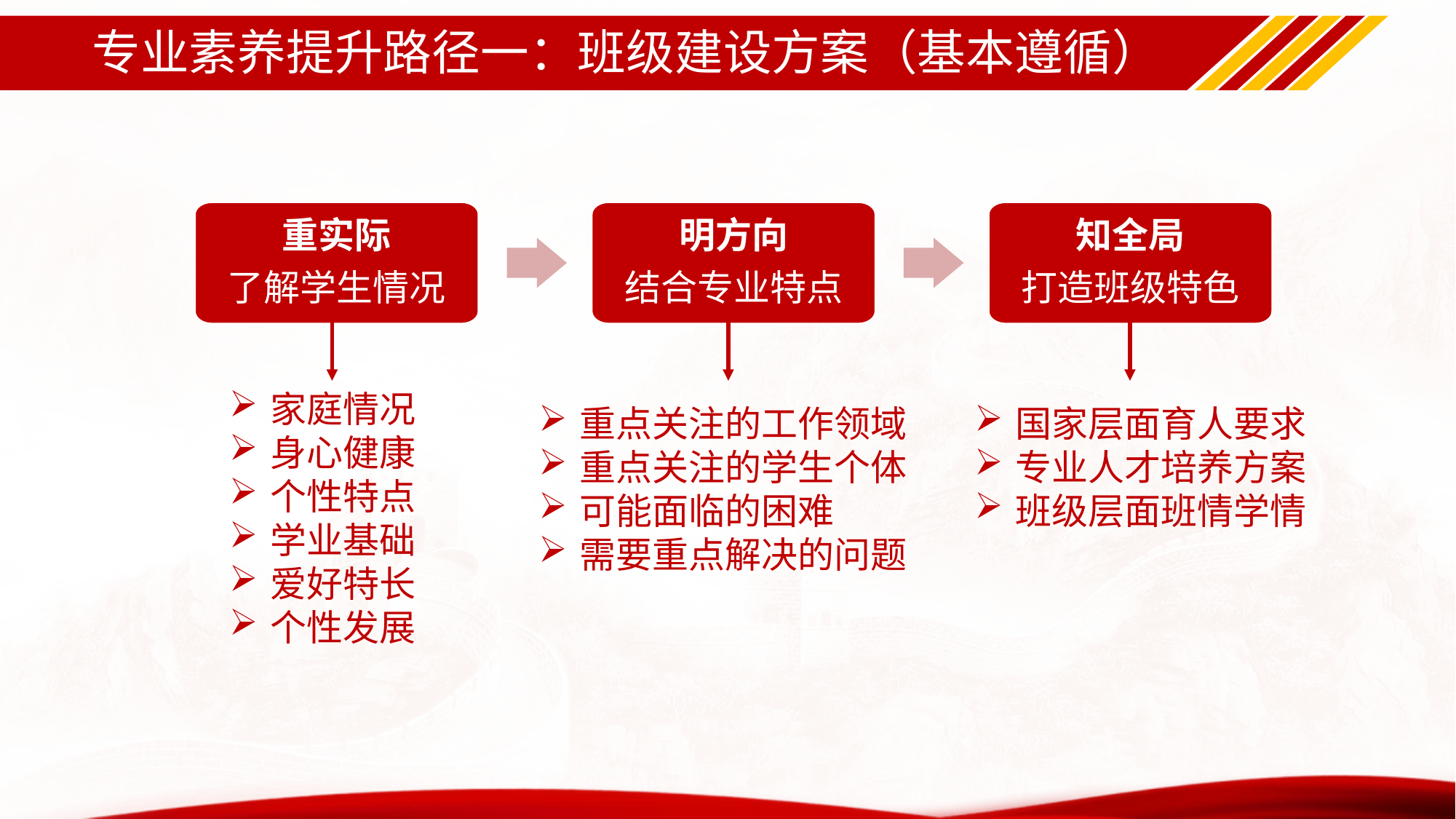

# 专业素养提升路径一：班级建设方案（基本遵循）
重实际
了解学生情况
家庭情况
身心健康
个性特点
学业基础
爱好特长
个性发展

明方向
结合专业特点

重点关注的工作领域
重点关注的学生个体
可能面临的困难
需要重点解决的问题
知全局
打造班级特色
国家层面育人要求
专业人才培养方案
班级层面班情学情